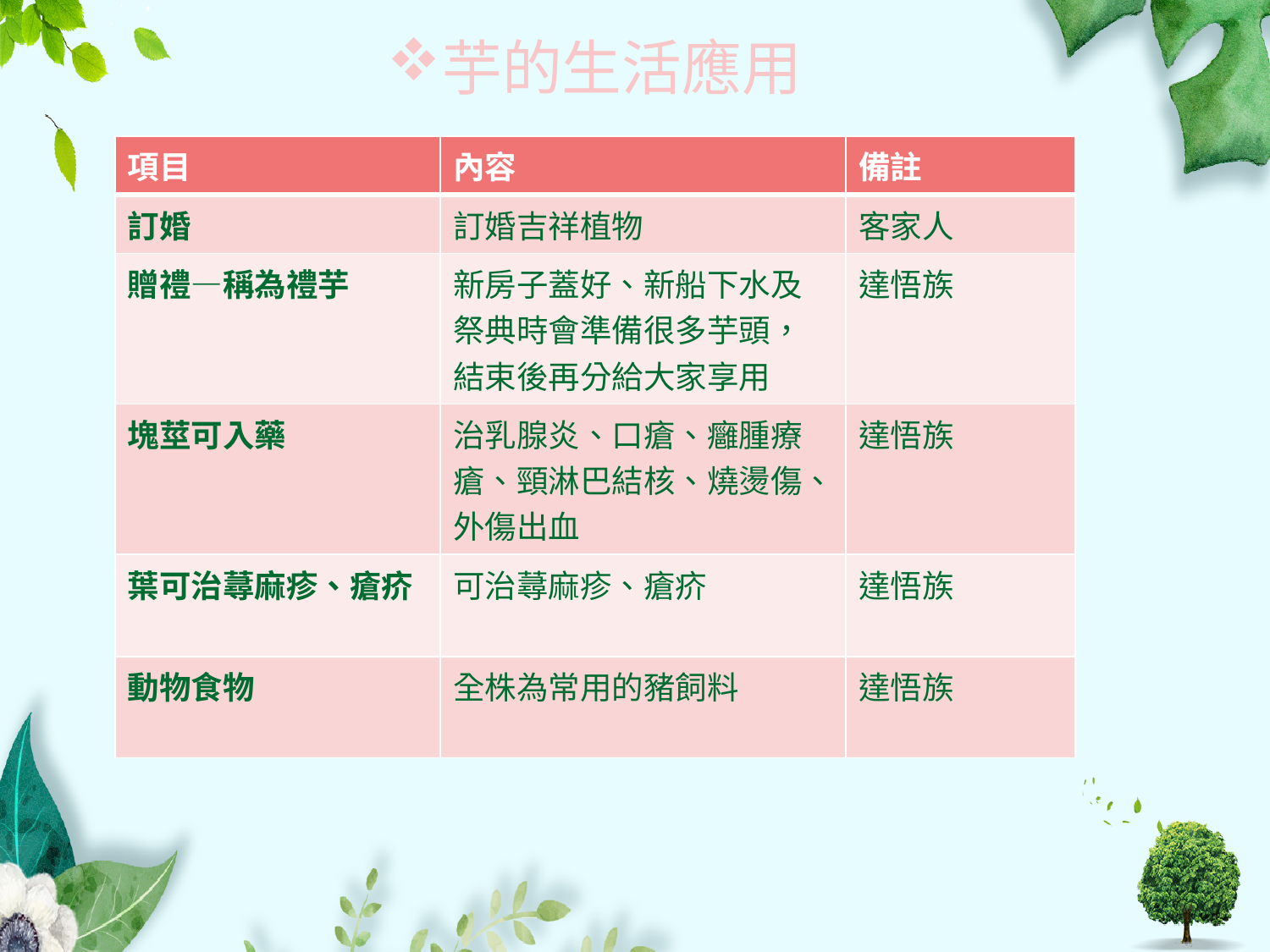

芋的生活應用
| 項目 | 內容 | 備註 |
| --- | --- | --- |
| 訂婚 | 訂婚吉祥植物 | 客家人 |
| 贈禮—稱為禮芋 | 新房子蓋好、新船下水及祭典時會準備很多芋頭，結束後再分給大家享用 | 達悟族 |
| 塊莖可入藥 | 治乳腺炎、口瘡、癰腫療瘡、頸淋巴結核、燒燙傷、外傷出血 | 達悟族 |
| 葉可治蕁麻疹、瘡疥 | 可治蕁麻疹、瘡疥 | 達悟族 |
| 動物食物 | 全株為常用的豬飼料 | 達悟族 |